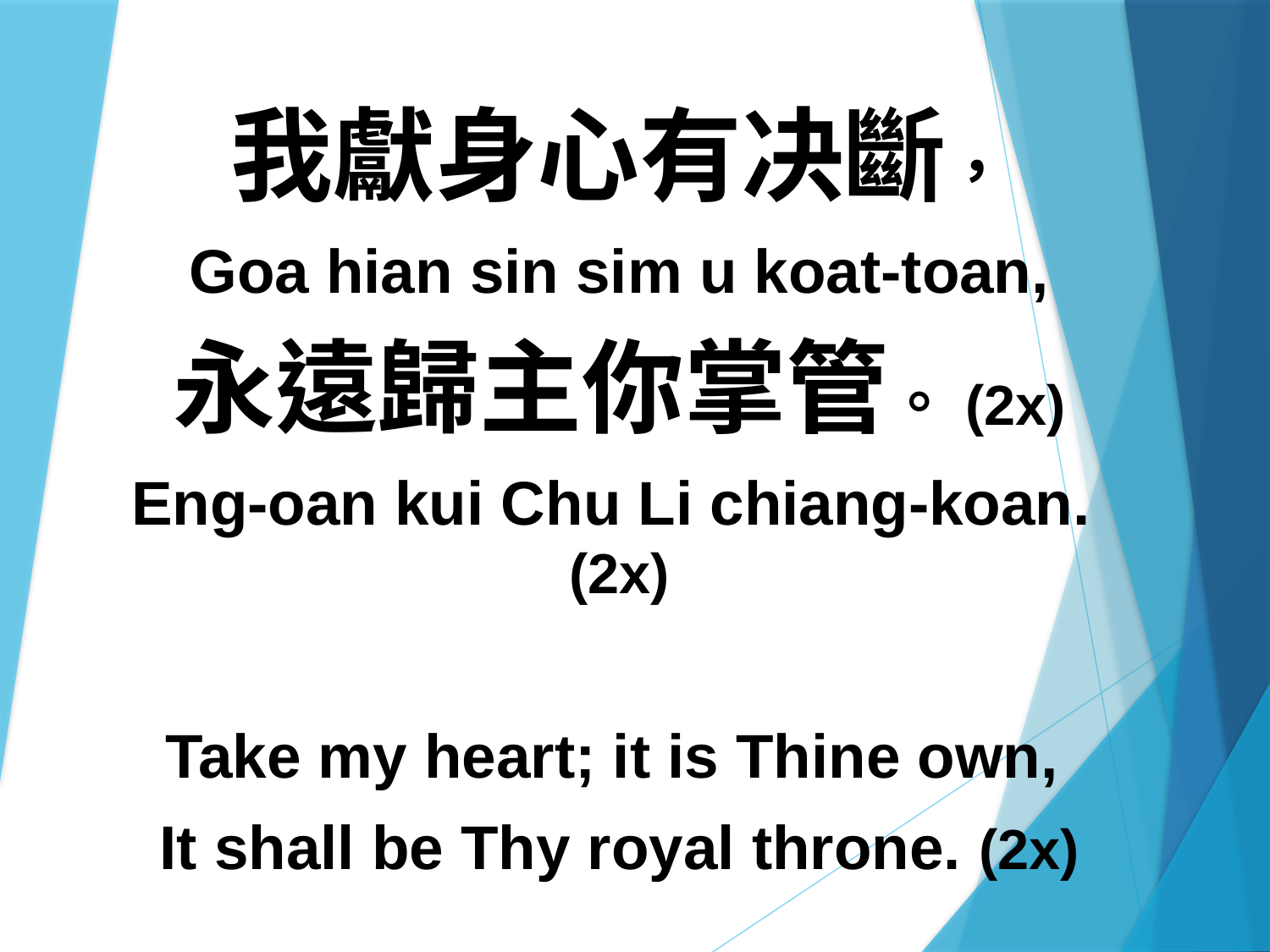

我獻身心有决斷，
Goa hian sin sim u koat-toan,
永遠歸主你掌管。(2x)
Eng-oan kui Chu Li chiang-koan.  (2x)

Take my heart; it is Thine own,
It shall be Thy royal throne. (2x)